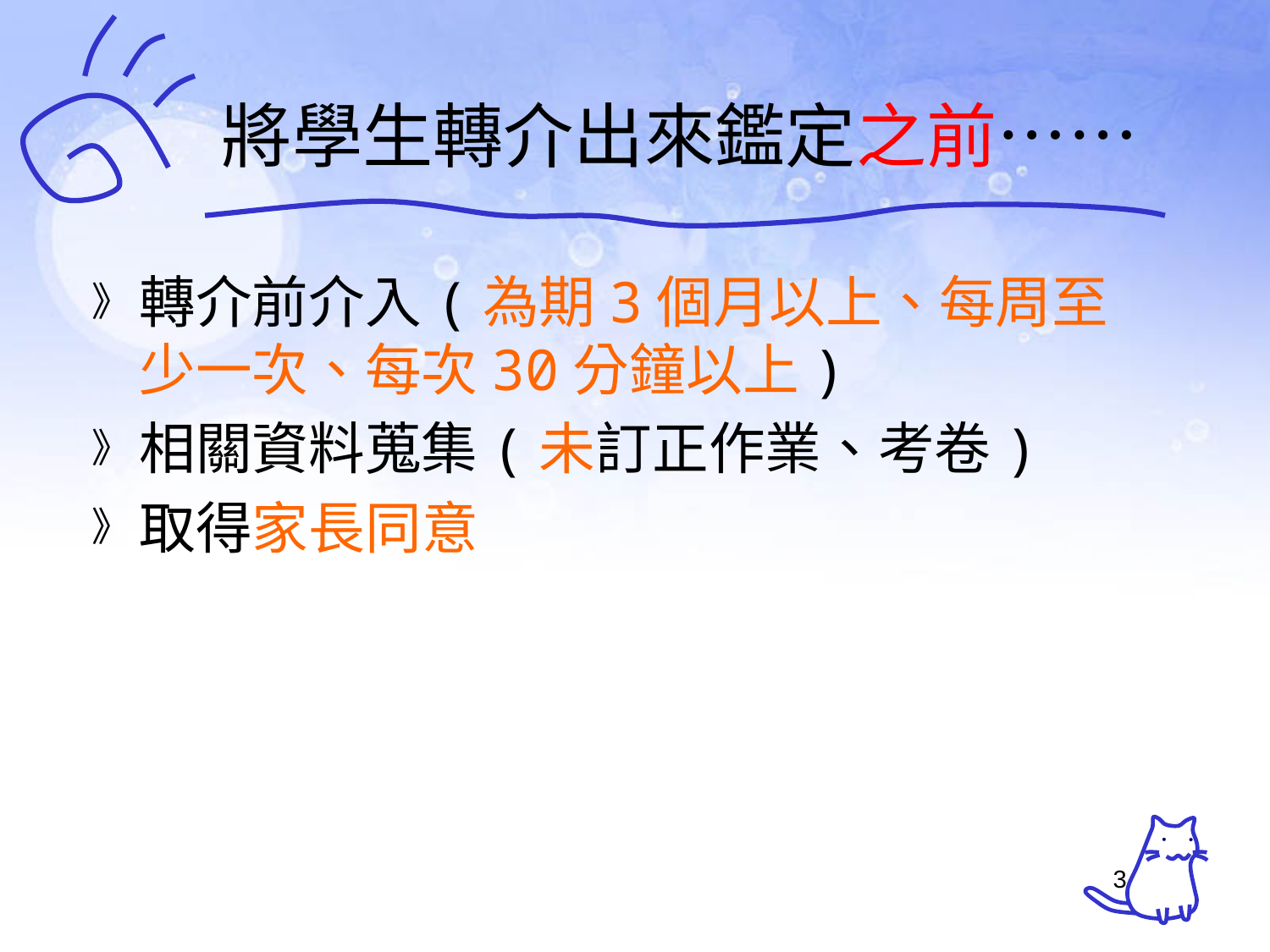

將學生轉介出來鑑定之前……
轉介前介入(為期3個月以上、每周至少一次、每次30分鐘以上)
相關資料蒐集(未訂正作業、考卷)
取得家長同意

3